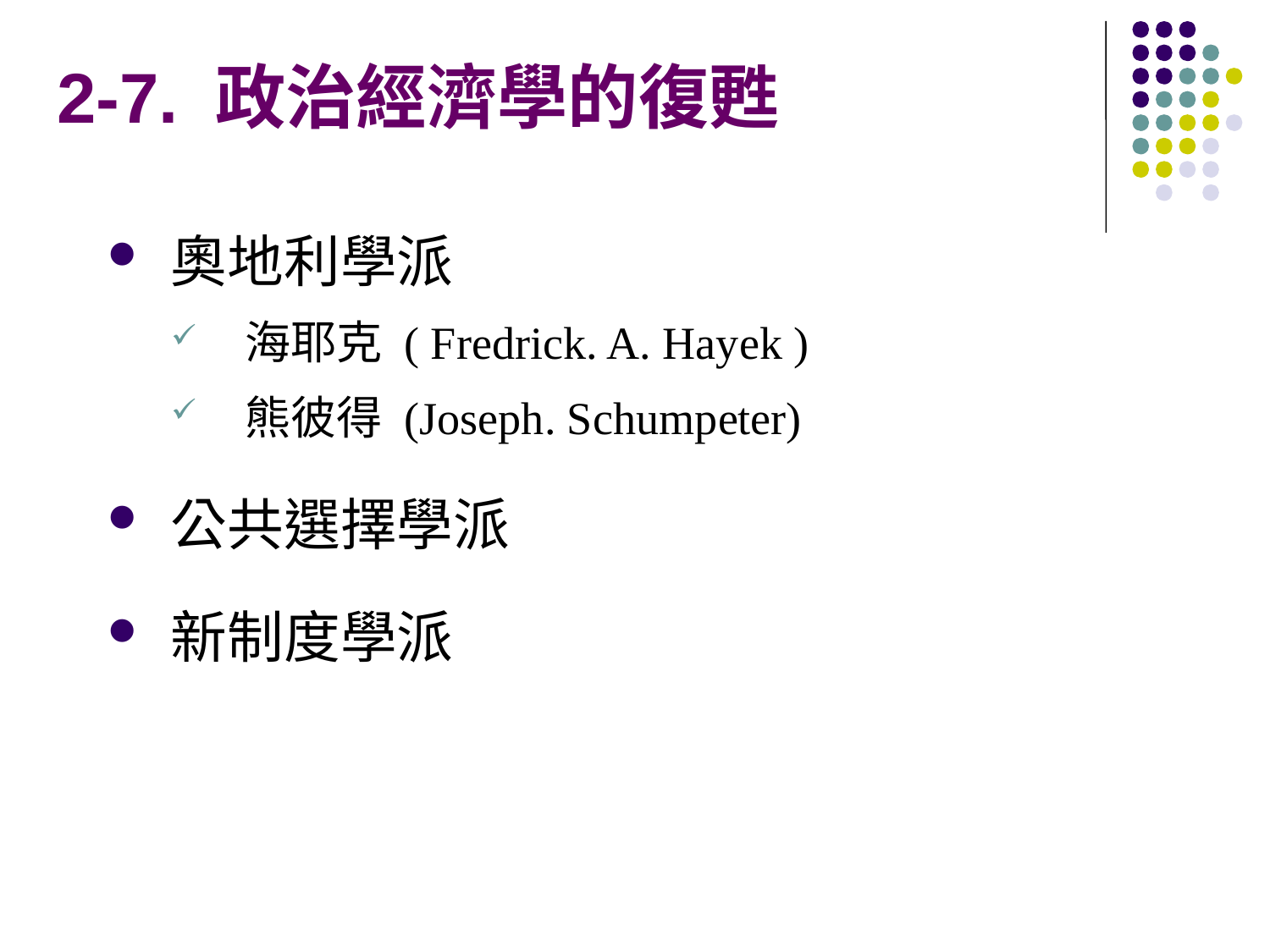

2-7. 政治經濟學的復甦
奧地利學派
 海耶克 ( Fredrick. A. Hayek )
 熊彼得 (Joseph. Schumpeter)
公共選擇學派
新制度學派